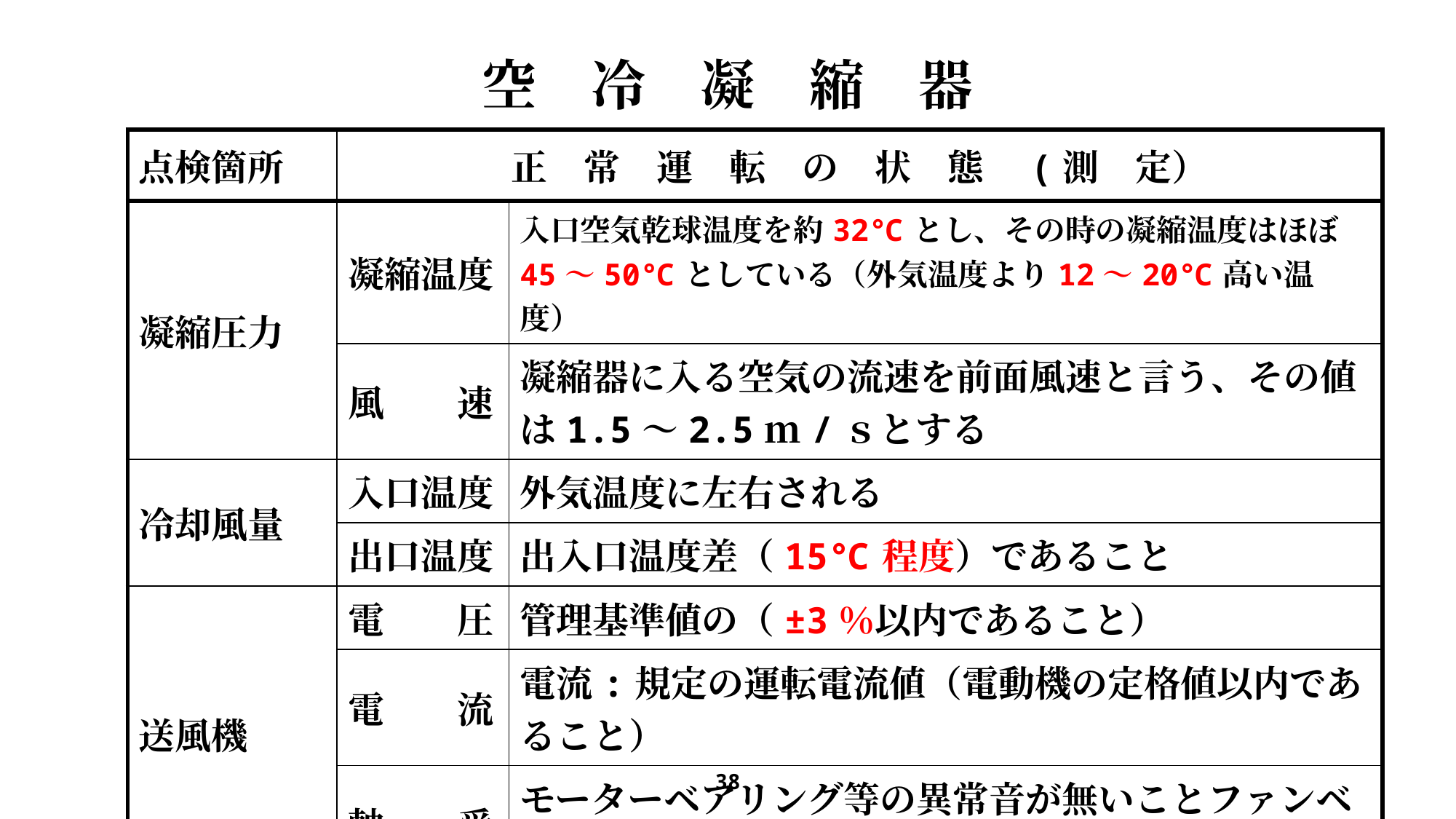

# 空　冷　凝　縮　器
| 点検箇所 | 正　常　運　転　の　状　態　(測　定） |  |
| --- | --- | --- |
| 凝縮圧力 | 凝縮温度 | 入口空気乾球温度を約32℃とし、その時の凝縮温度はほぼ 45～50℃としている（外気温度より12～20℃高い温度） |
|  | 風　　速 | 凝縮器に入る空気の流速を前面風速と言う、その値は1.5～2.5ｍ/ｓとする |
| 冷却風量 | 入口温度 | 外気温度に左右される |
|  | 出口温度 | 出入口温度差（15℃程度）であること |
| 送風機 | 電　　圧 | 管理基準値の（±3％以内であること） |
|  | 電　　流 | 電流:規定の運転電流値（電動機の定格値以内であること） |
|  | 軸　　受 | モーターベアリング等の異常音が無いことファンベルトの摩耗が |
38